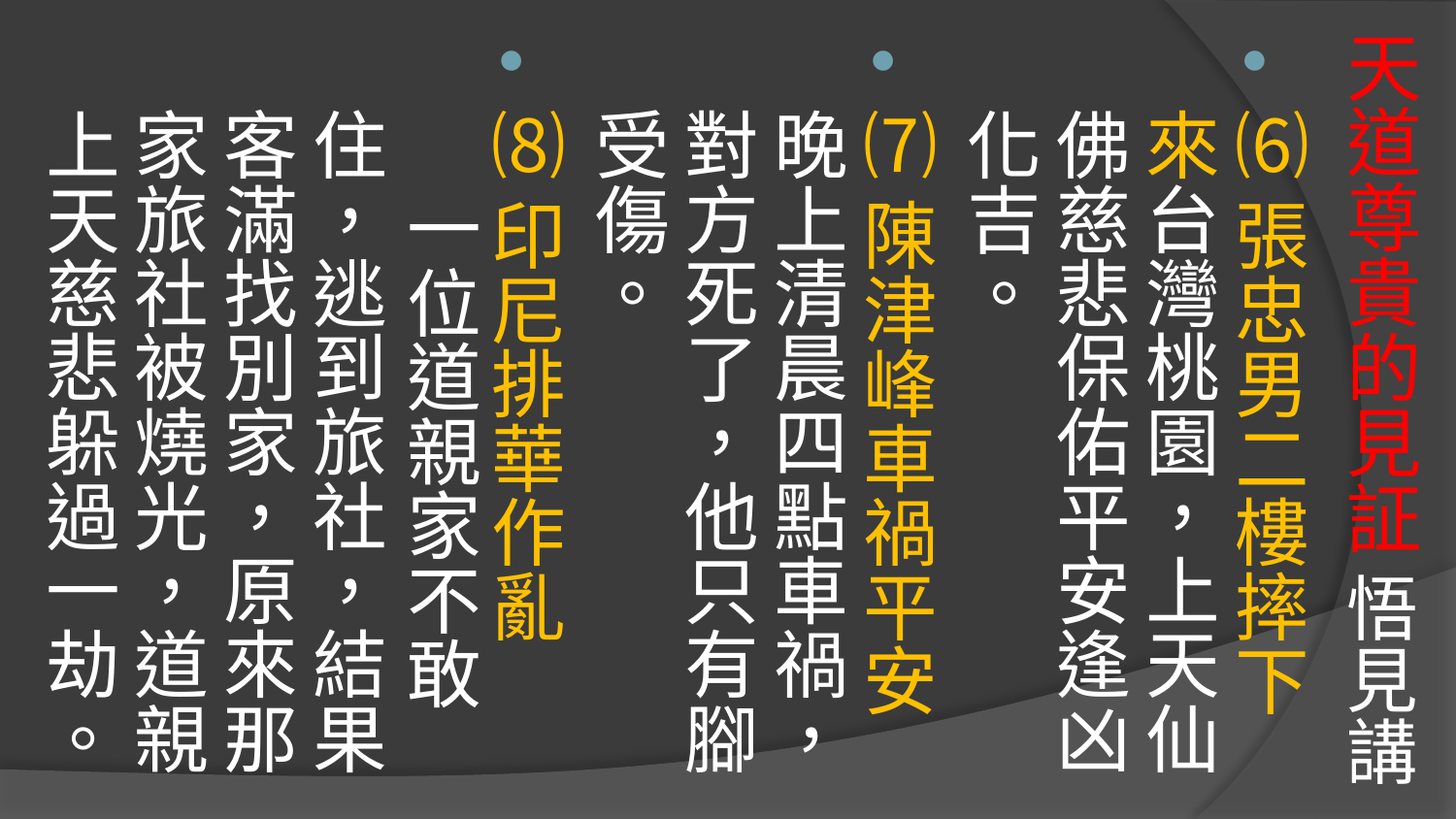

# 天道尊貴的見証 悟見講
⑹張忠男二樓摔下來台灣桃園，上天仙佛慈悲保佑平安逢凶化吉。
⑺陳津峰車禍平安  晚上清晨四點車禍，對方死了，他只有腳受傷。
⑻印尼排華作亂              一位道親家不敢住，逃到旅社，結果客滿找別家，原來那家旅社被燒光，道親上天慈悲躲過一劫。